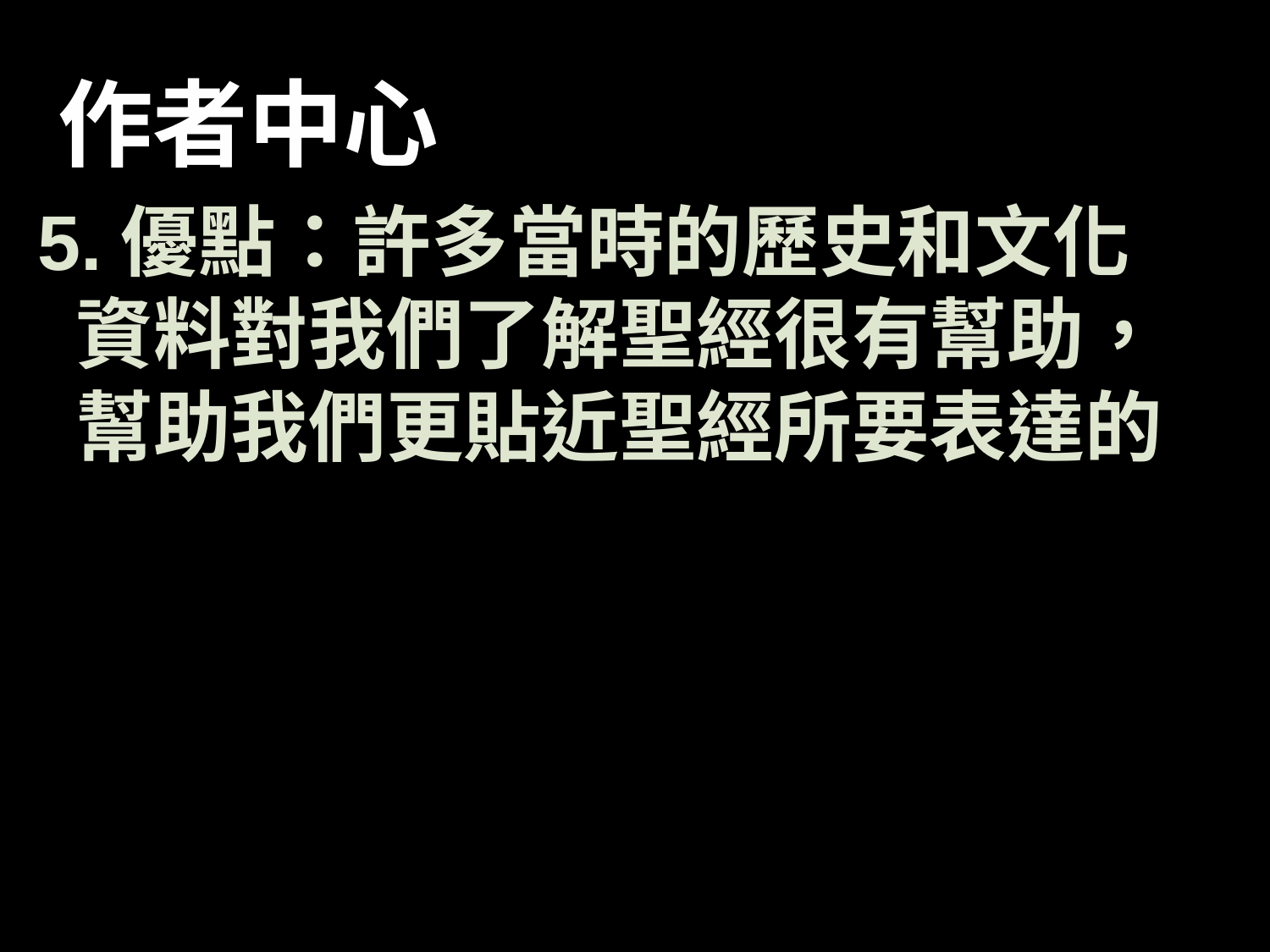

# 作者中心
5.優點：許多當時的歷史和文化資料對我們了解聖經很有幫助，幫助我們更貼近聖經所要表達的